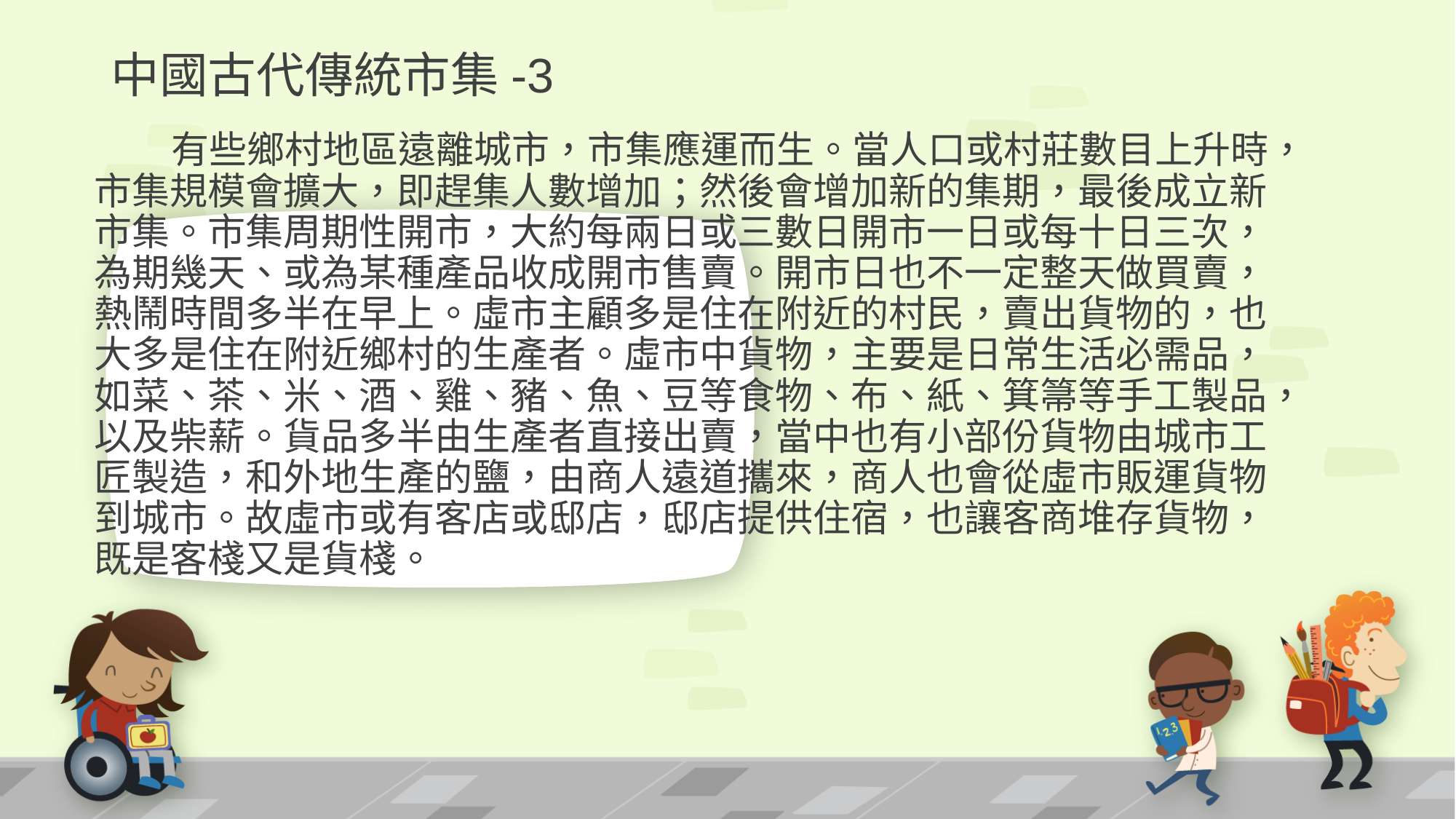

# 中國古代傳統市集-3
        有些鄉村地區遠離城市，市集應運而生。當人口或村莊數目上升時，市集規模會擴大，即趕集人數增加；然後會增加新的集期，最後成立新市集。市集周期性開市，大約每兩日或三數日開市一日或每十日三次，為期幾天、或為某種產品收成開市售賣。開市日也不一定整天做買賣，熱鬧時間多半在早上。虛市主顧多是住在附近的村民，賣出貨物的，也大多是住在附近鄉村的生產者。虛市中貨物，主要是日常生活必需品，如菜、茶、米、酒、雞、豬、魚、豆等食物、布、紙、箕箒等手工製品，以及柴薪。貨品多半由生產者直接出賣，當中也有小部份貨物由城市工匠製造，和外地生產的鹽，由商人遠道攜來，商人也會從虛市販運貨物到城市。故虛市或有客店或邸店，邸店提供住宿，也讓客商堆存貨物，既是客棧又是貨棧。